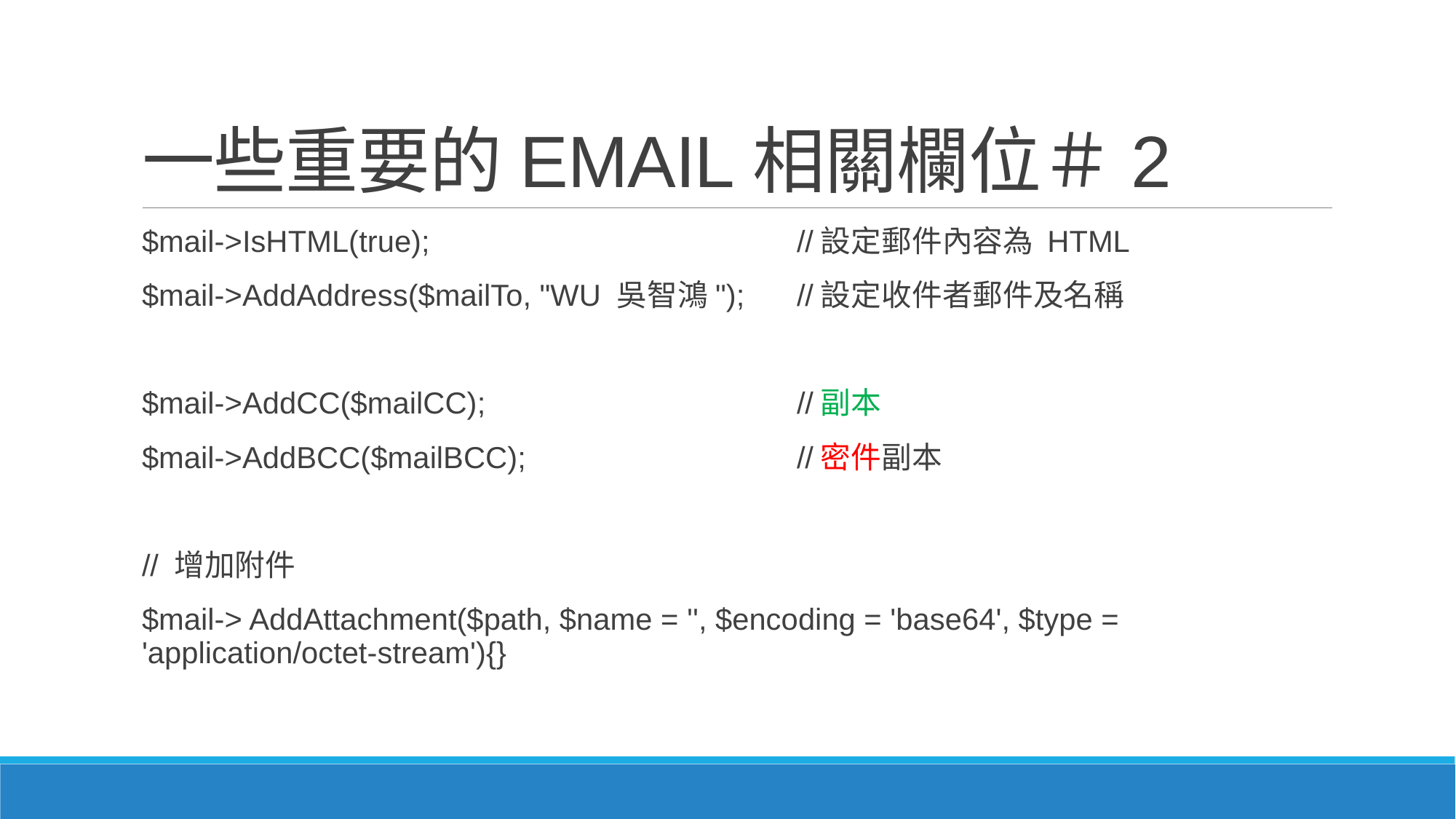

# 一些重要的EMAIL相關欄位＃2
$mail‐>IsHTML(true); 				//設定郵件內容為 HTML
$mail‐>AddAddress($mailTo, "WU 吳智鴻"); 	//設定收件者郵件及名稱

$mail‐>AddCC($mailCC);     			//副本
$mail‐>AddBCC($mailBCC);			//密件副本

// 增加附件
$mail-> AddAttachment($path, $name = '', $encoding = 'base64', $type = 'application/octet-stream'){}